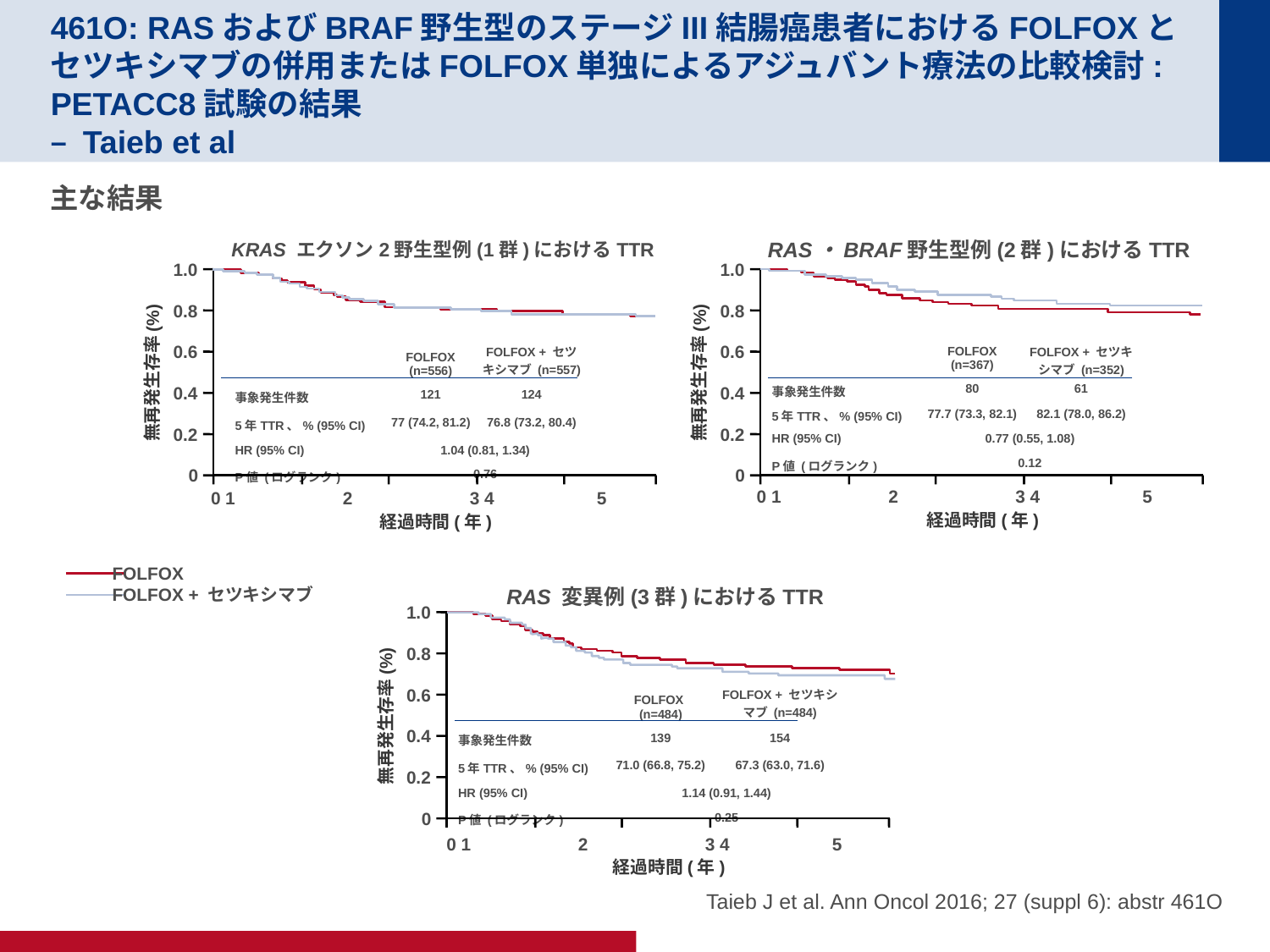

# 461O: RASおよびBRAF野生型のステージIII結腸癌患者におけるFOLFOXとセツキシマブの併用またはFOLFOX単独によるアジュバント療法の比較検討: PETACC8試験の結果 – Taieb et al
主な結果

RAS・BRAF野生型例(2群)におけるTTR
1.0

0.8

0.6

無再発生存率(%)
0.4

0.2

0

経過時間(年)
KRAS エクソン2野生型例(1群)におけるTTR
1.0

0.8

0.6

無再発生存率(%)
0.4

0.2

0

経過時間(年)
|  | FOLFOX (n=556) | FOLFOX + セツキシマブ (n=557) |
| --- | --- | --- |
| 事象発生件数 | 121 | 124 |
| 5年TTR、% (95% CI) | 77 (74.2, 81.2) | 76.8 (73.2, 80.4) |
| HR (95% CI) | 1.04 (0.81, 1.34) |  |
| P値 (ログランク) | 0.76 |  |
|  | FOLFOX (n=367) | FOLFOX + セツキシマブ (n=352) |
| --- | --- | --- |
| 事象発生件数 | 80 | 61 |
| 5年TTR、% (95% CI) | 77.7 (73.3, 82.1) | 82.1 (78.0, 86.2) |
| HR (95% CI) | 0.77 (0.55, 1.08) |  |
| P値 (ログランク) | 0.12 |  |
0 1	 2	 3 4	 5
0 1	 2	 3 4	 5
FOLFOX
FOLFOX + セツキシマブ
1.0

0.8

0.6

無再発生存率(%)
0.4

0.2

0

経過時間(年)
RAS 変異例(3群)におけるTTR

|  | FOLFOX (n=484) | FOLFOX + セツキシマブ (n=484) |
| --- | --- | --- |
| 事象発生件数 | 139 | 154 |
| 5年TTR、% (95% CI) | 71.0 (66.8, 75.2) | 67.3 (63.0, 71.6) |
| HR (95% CI) | 1.14 (0.91, 1.44) |  |
| P値 (ログランク) | 0.25 |  |
0 1	 2	 3 4	 5
Taieb J et al. Ann Oncol 2016; 27 (suppl 6): abstr 461O